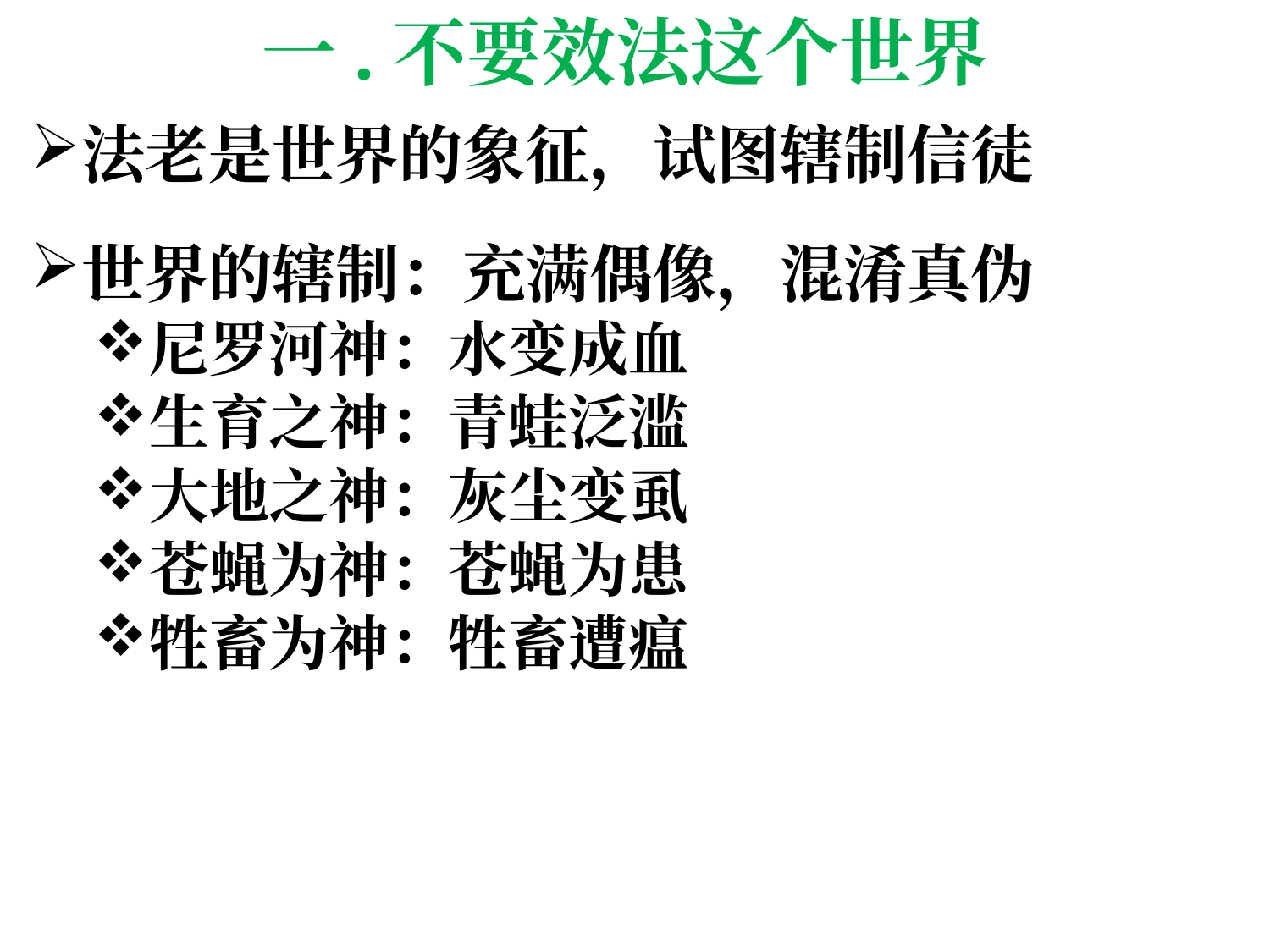

# 一.不要效法这个世界
法老是世界的象征，试图辖制信徒

世界的辖制：充满偶像，混淆真伪
尼罗河神：水变成血
生育之神：青蛙泛滥
大地之神：灰尘变虱
苍蝇为神：苍蝇为患
牲畜为神：牲畜遭瘟